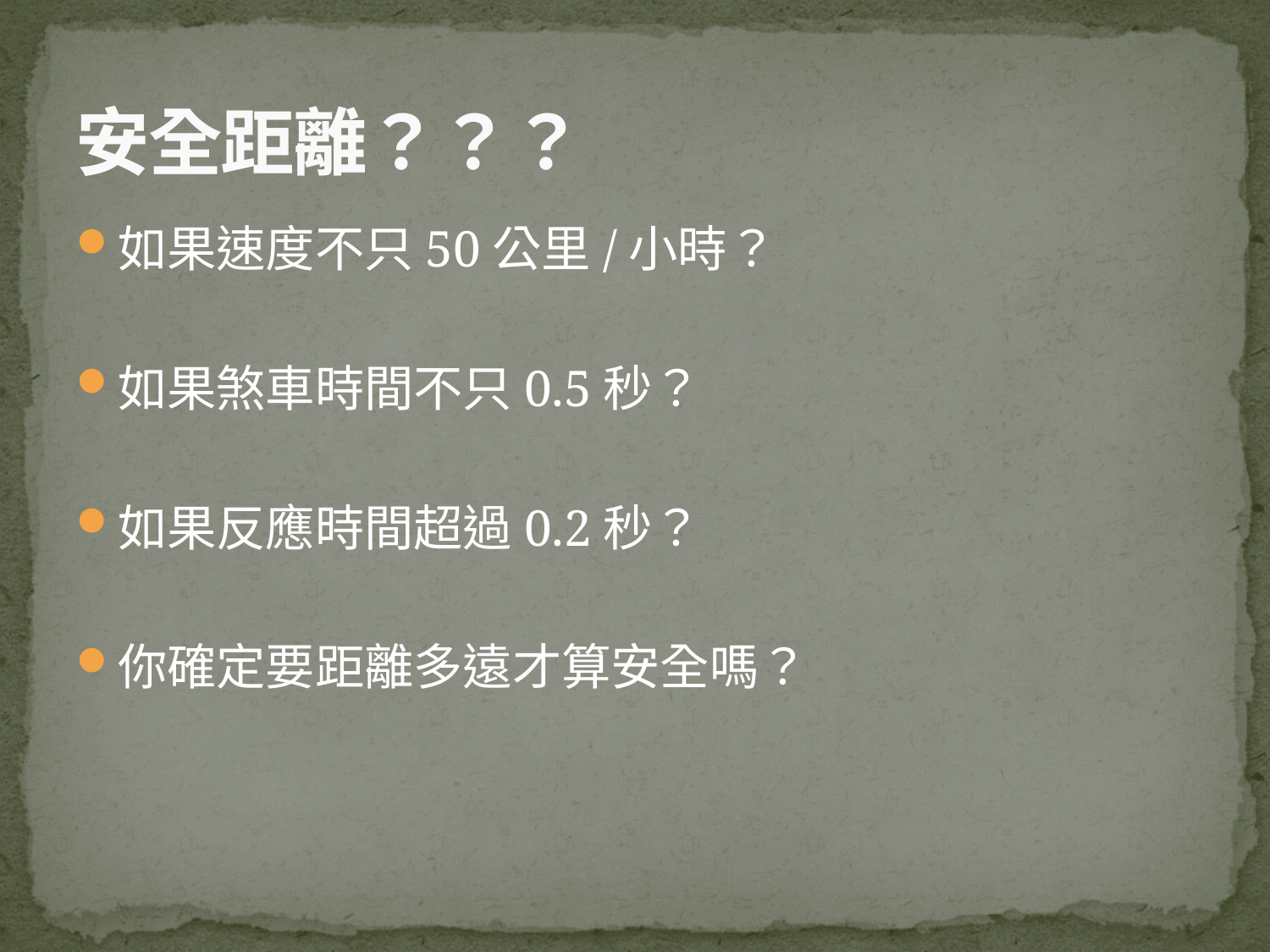

# 安全距離？？？
如果速度不只50公里/小時？

如果煞車時間不只0.5秒？

如果反應時間超過0.2秒？

你確定要距離多遠才算安全嗎？